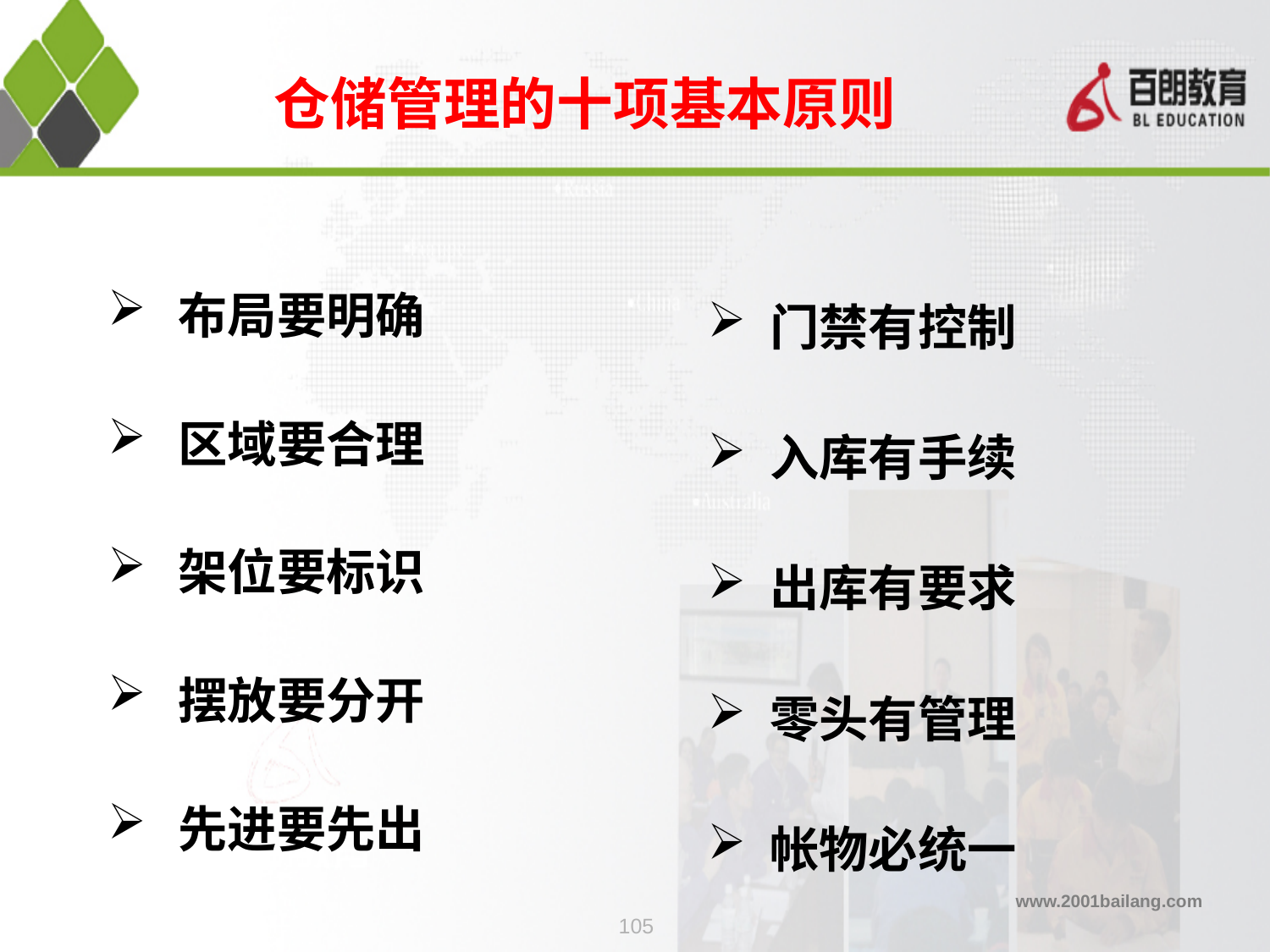

# 仓储管理的十项基本原则
 布局要明确
 区域要合理
 架位要标识
 摆放要分开
 先进要先出
 门禁有控制
 入库有手续
 出库有要求
 零头有管理
 帐物必统一
105